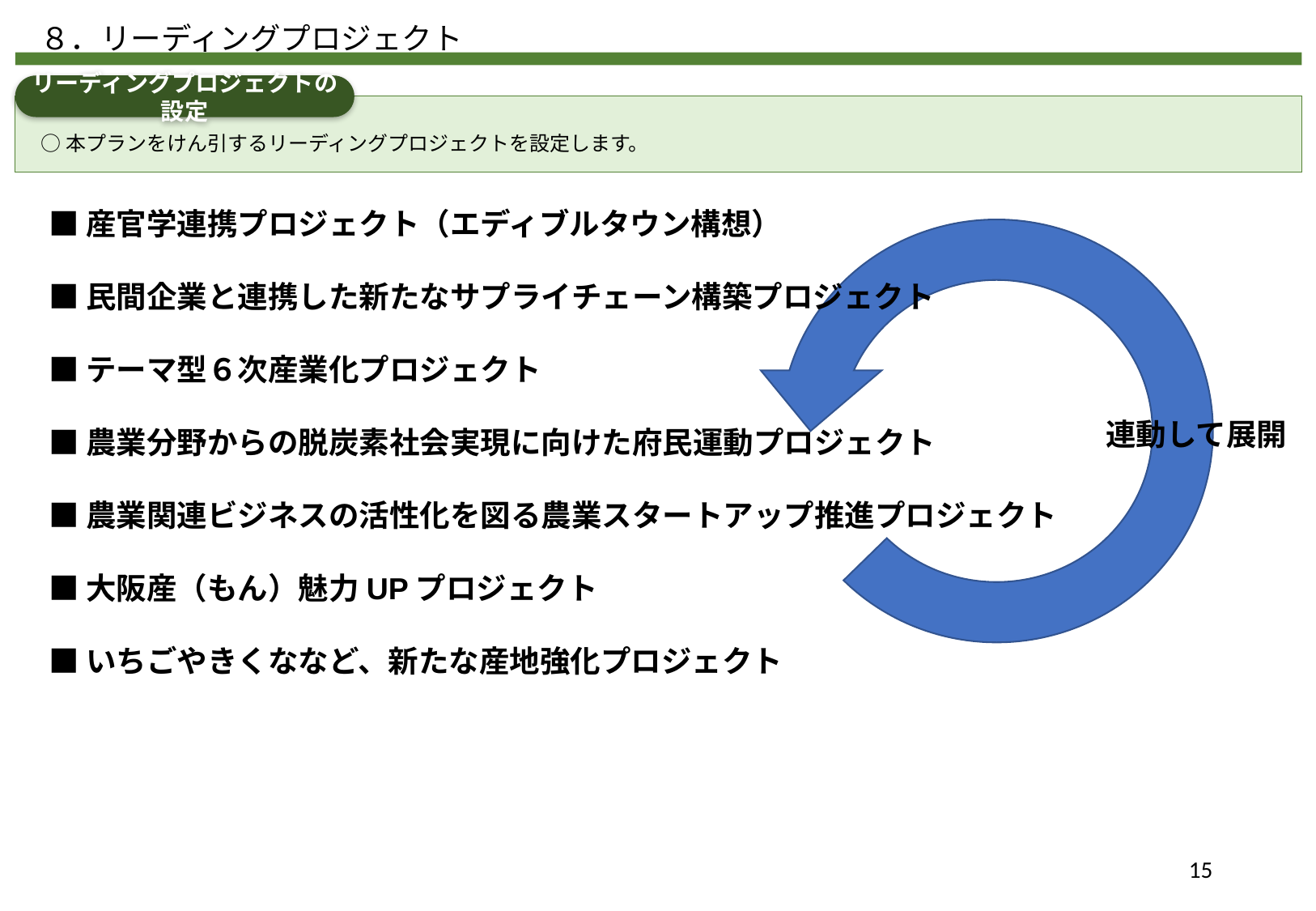

８．リーディングプロジェクト

リーディングプロジェクトの設定

○本プランをけん引するリーディングプロジェクトを設定します。

■産官学連携プロジェクト（エディブルタウン構想）

■民間企業と連携した新たなサプライチェーン構築プロジェクト

■テーマ型６次産業化プロジェクト

■農業分野からの脱炭素社会実現に向けた府民運動プロジェクト

■農業関連ビジネスの活性化を図る農業スタートアップ推進プロジェクト

■大阪産（もん）魅力UPプロジェクト

■いちごやきくななど、新たな産地強化プロジェクト

連動して展開
15